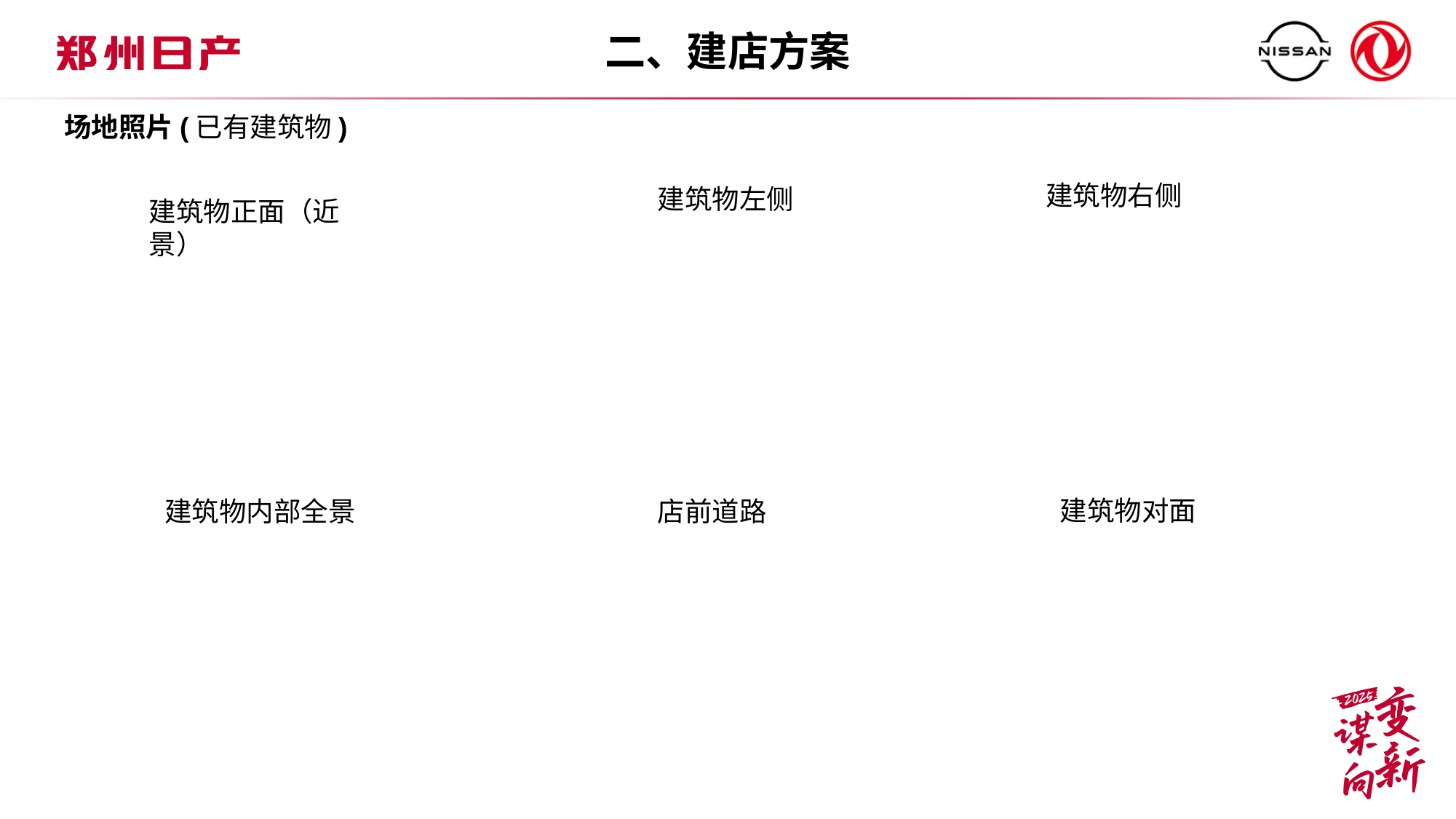

二、建店方案
场地照片(已有建筑物)
建筑物右侧
建筑物左侧
建筑物正面（近景）
建筑物对面
店前道路
建筑物内部全景